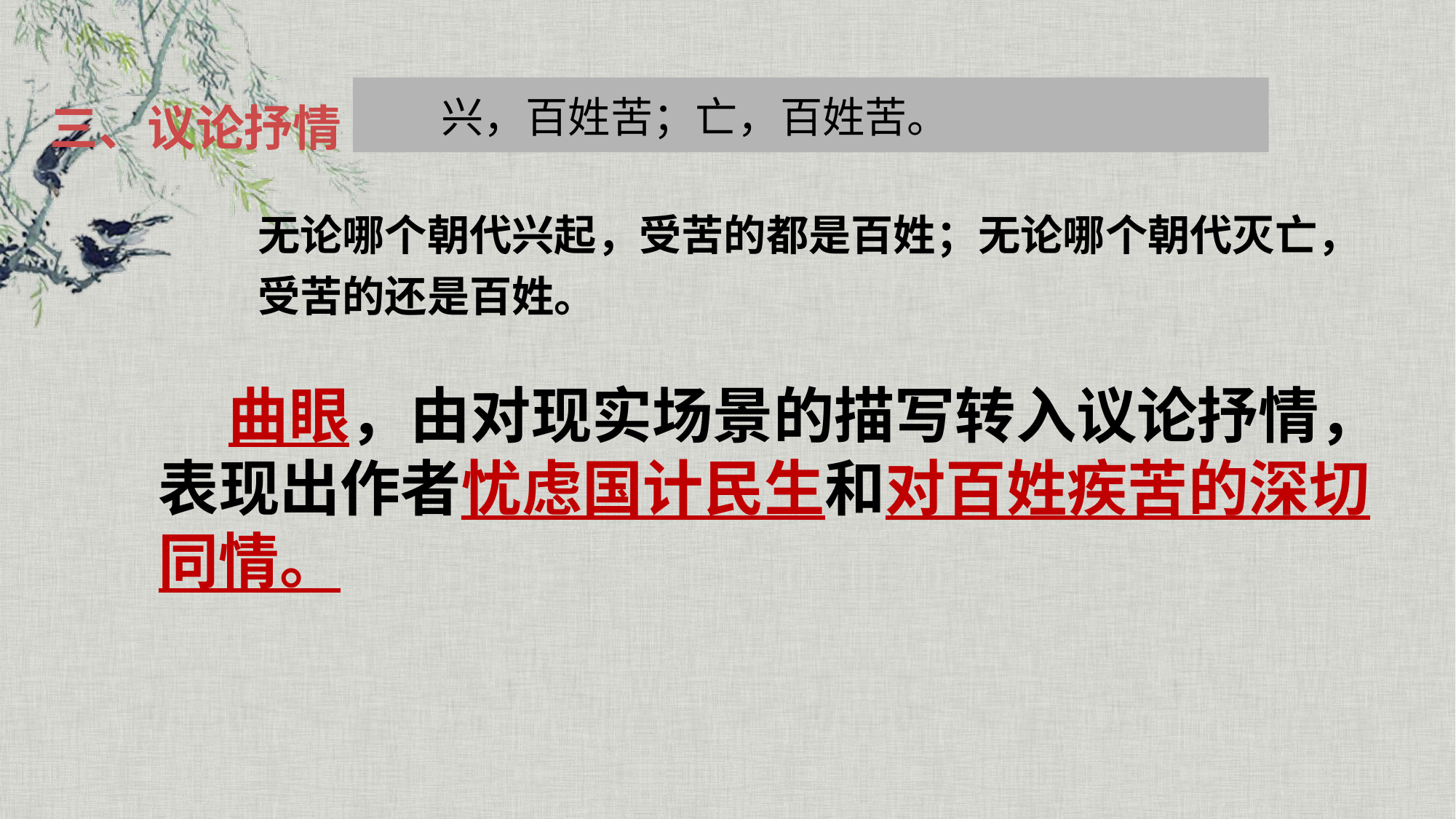

兴，百姓苦；亡，百姓苦。
三、议论抒情
无论哪个朝代兴起，受苦的都是百姓；无论哪个朝代灭亡，受苦的还是百姓。
    曲眼，由对现实场景的描写转入议论抒情，表现出作者忧虑国计民生和对百姓疾苦的深切同情。